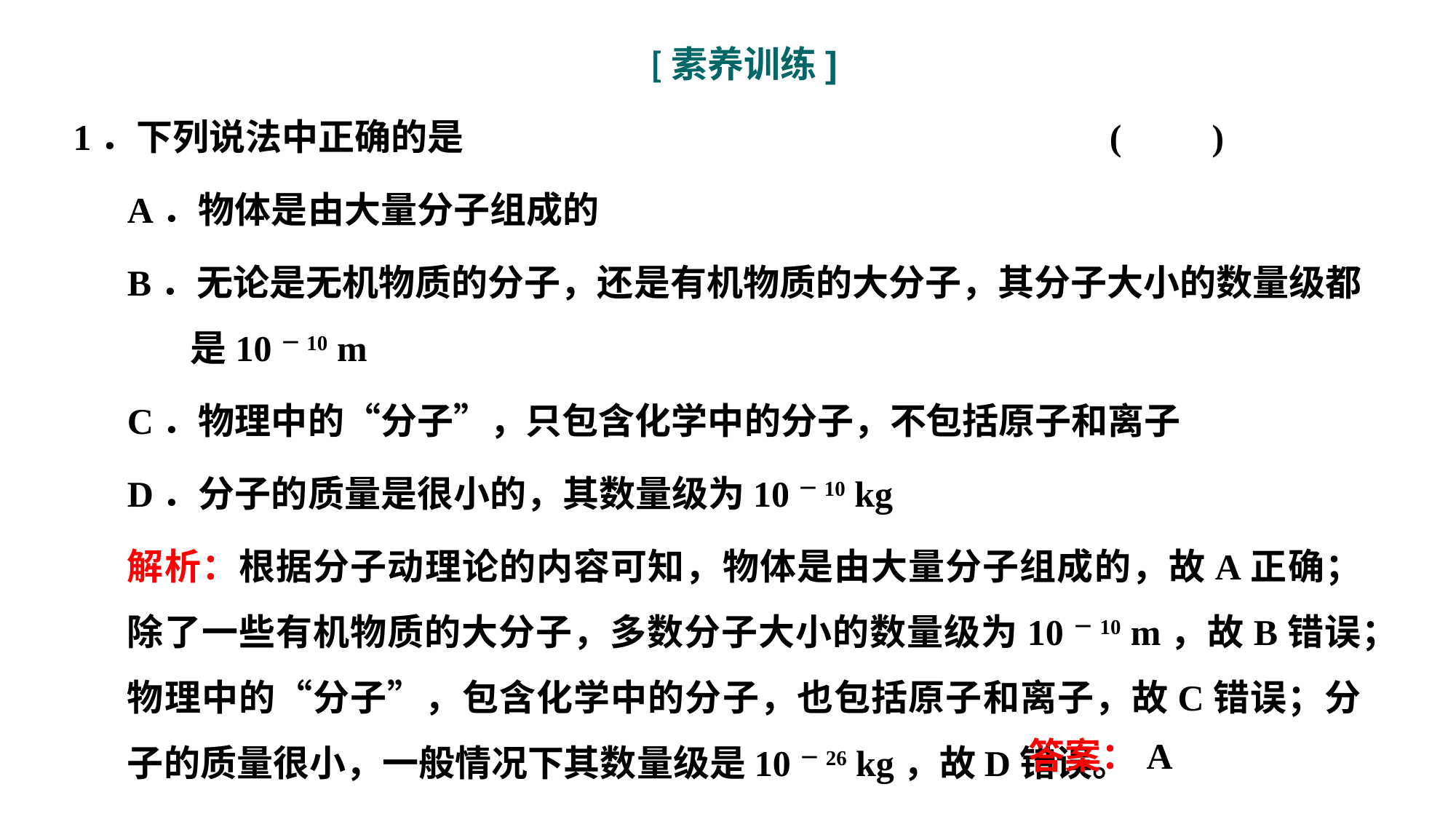

[素养训练]
1．下列说法中正确的是						(　　)
A．物体是由大量分子组成的
B．无论是无机物质的分子，还是有机物质的大分子，其分子大小的数量级都是10－10 m
C．物理中的“分子”，只包含化学中的分子，不包括原子和离子
D．分子的质量是很小的，其数量级为10－10 kg
解析：根据分子动理论的内容可知，物体是由大量分子组成的，故A正确；除了一些有机物质的大分子，多数分子大小的数量级为10－10 m，故B错误；物理中的“分子”，包含化学中的分子，也包括原子和离子，故C错误；分子的质量很小，一般情况下其数量级是10－26 kg，故D错误。

答案：A